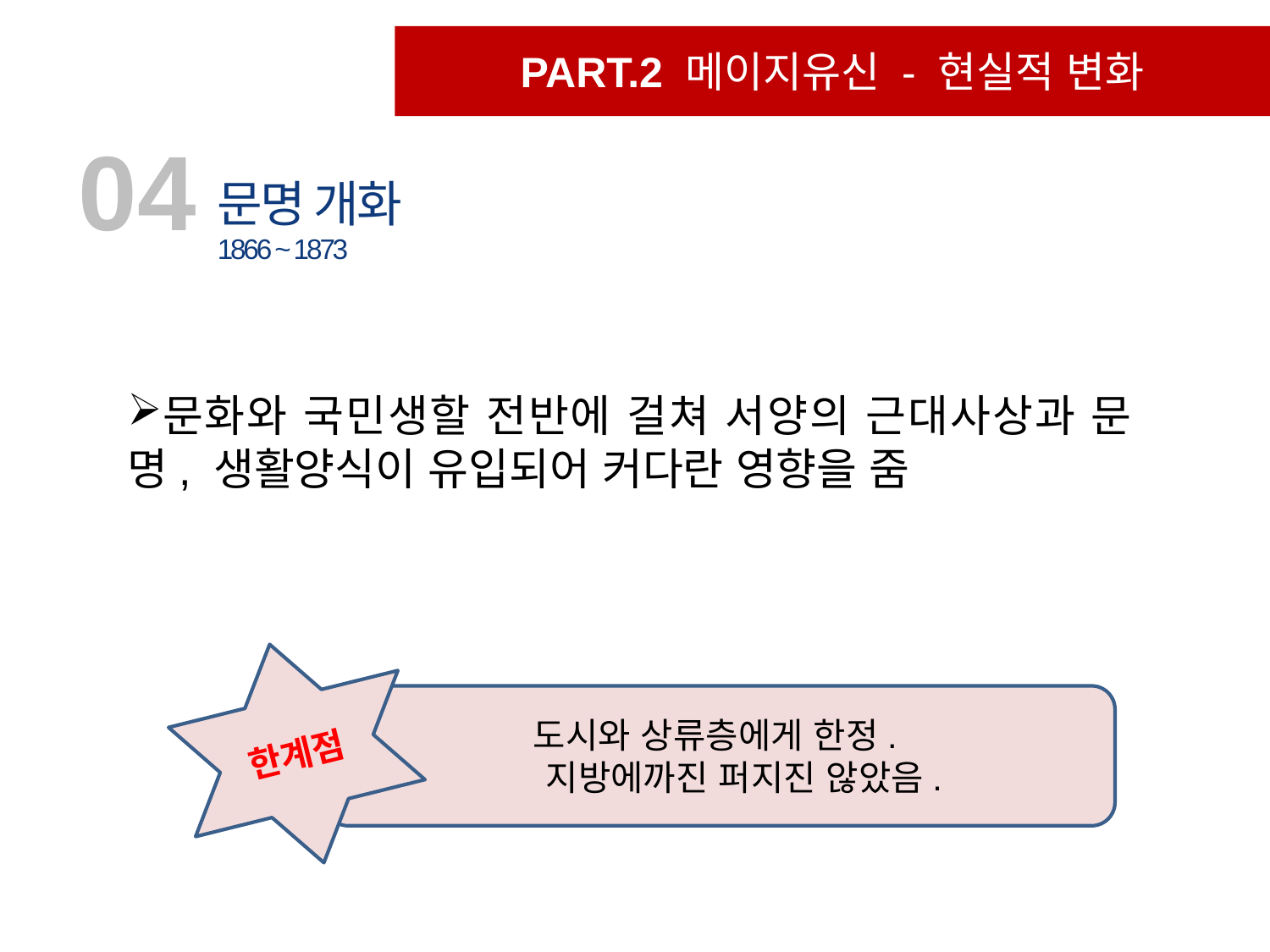

PART.2 메이지유신 - 현실적 변화
04
문명 개화
1866 ~ 1873

문화와 국민생할 전반에 걸쳐 서양의 근대사상과 문명, 생활양식이 유입되어 커다란 영향을 줌

한계점
도시와 상류층에게 한정.
    지방에까진 퍼지진 않았음.